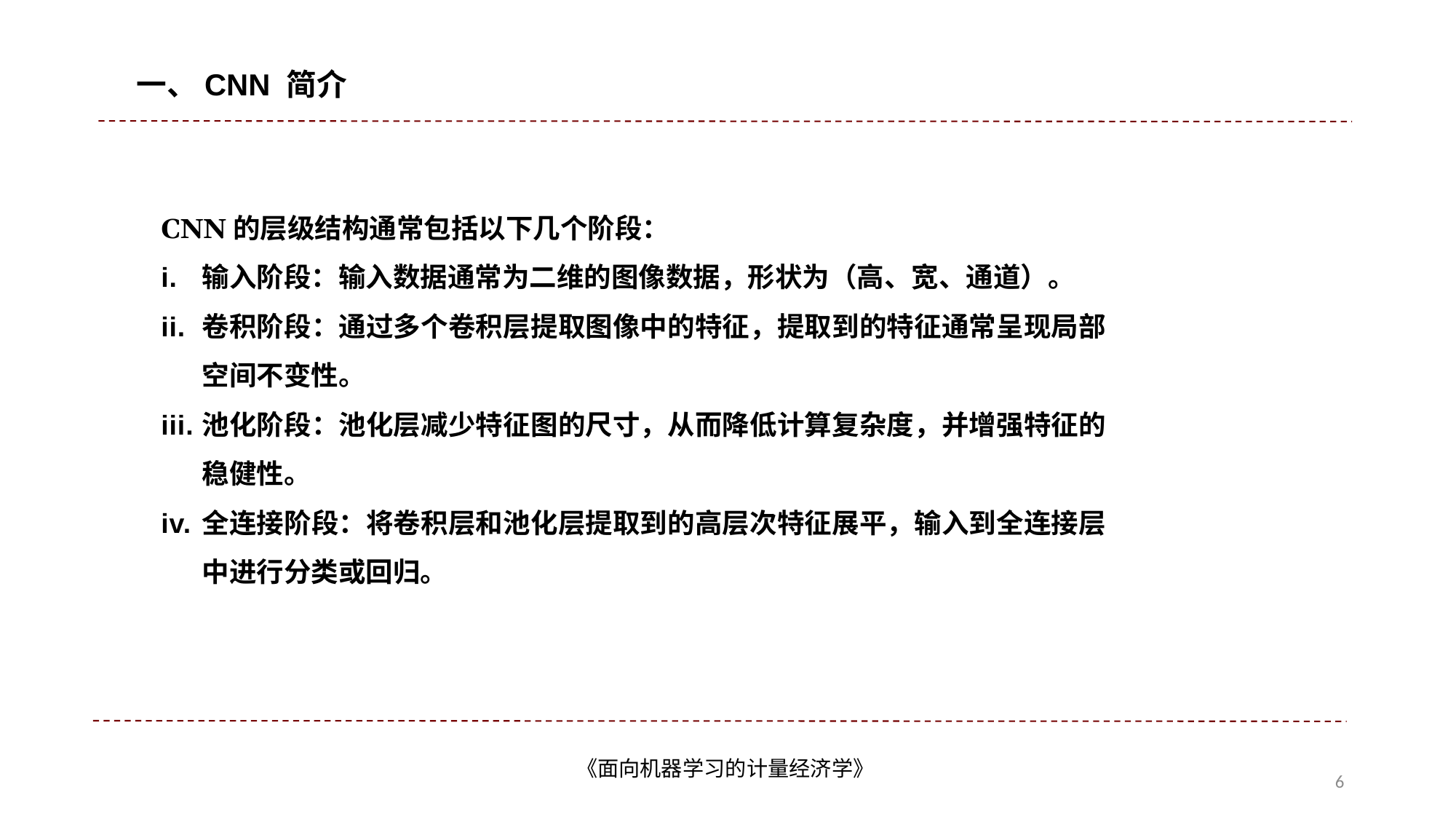

一、CNN 简介
CNN的层级结构通常包括以下几个阶段：
输入阶段：输入数据通常为二维的图像数据，形状为（高、宽、通道）。
卷积阶段：通过多个卷积层提取图像中的特征，提取到的特征通常呈现局部空间不变性。
池化阶段：池化层减少特征图的尺寸，从而降低计算复杂度，并增强特征的稳健性。
全连接阶段：将卷积层和池化层提取到的高层次特征展平，输入到全连接层中进行分类或回归。

2025年7月
《面向机器学习的计量经济学》
6